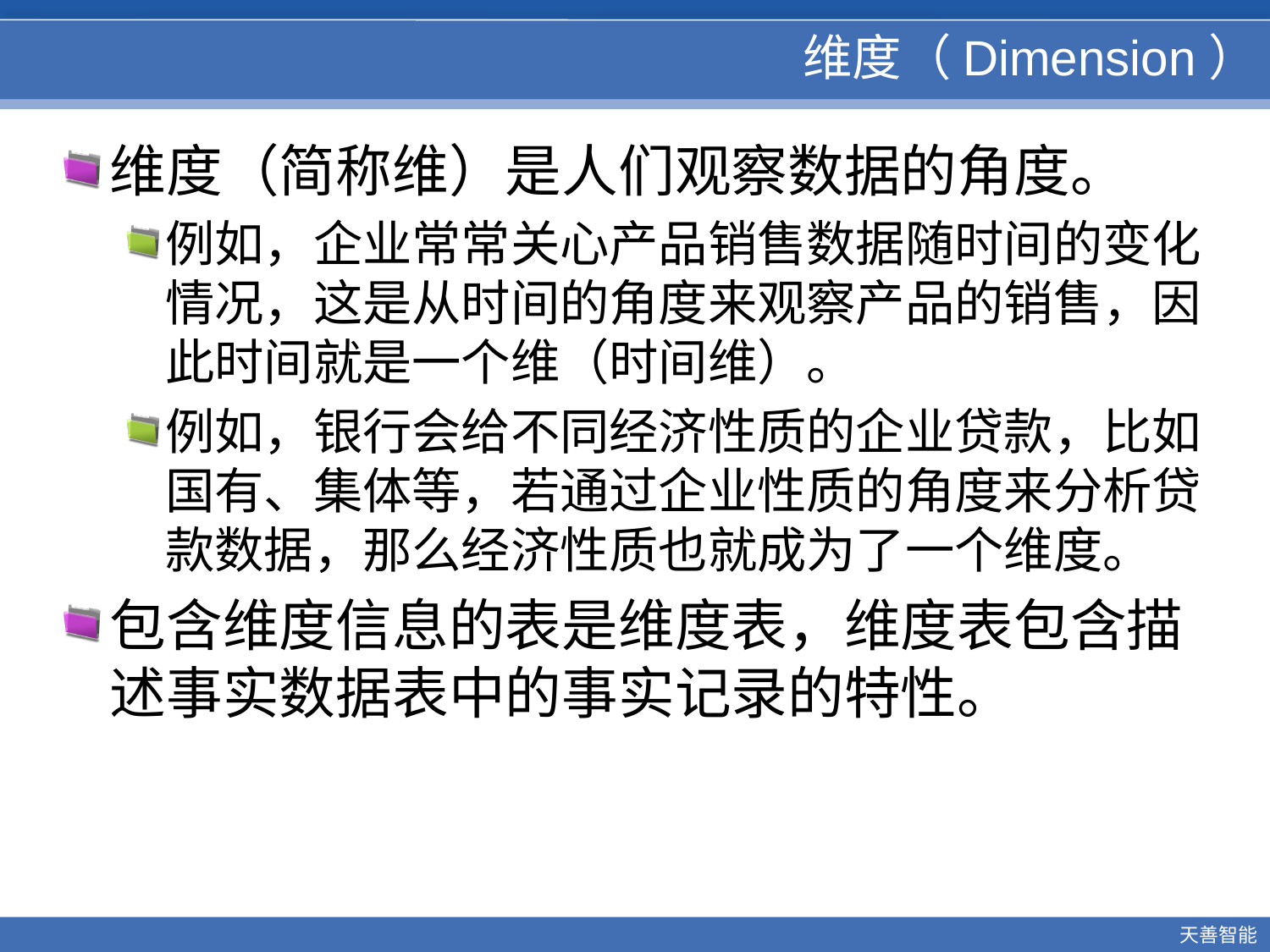

# 维度（Dimension）
维度（简称维）是人们观察数据的角度。
例如，企业常常关心产品销售数据随时间的变化情况，这是从时间的角度来观察产品的销售，因此时间就是一个维（时间维）。
例如，银行会给不同经济性质的企业贷款，比如国有、集体等，若通过企业性质的角度来分析贷款数据，那么经济性质也就成为了一个维度。
包含维度信息的表是维度表，维度表包含描述事实数据表中的事实记录的特性。